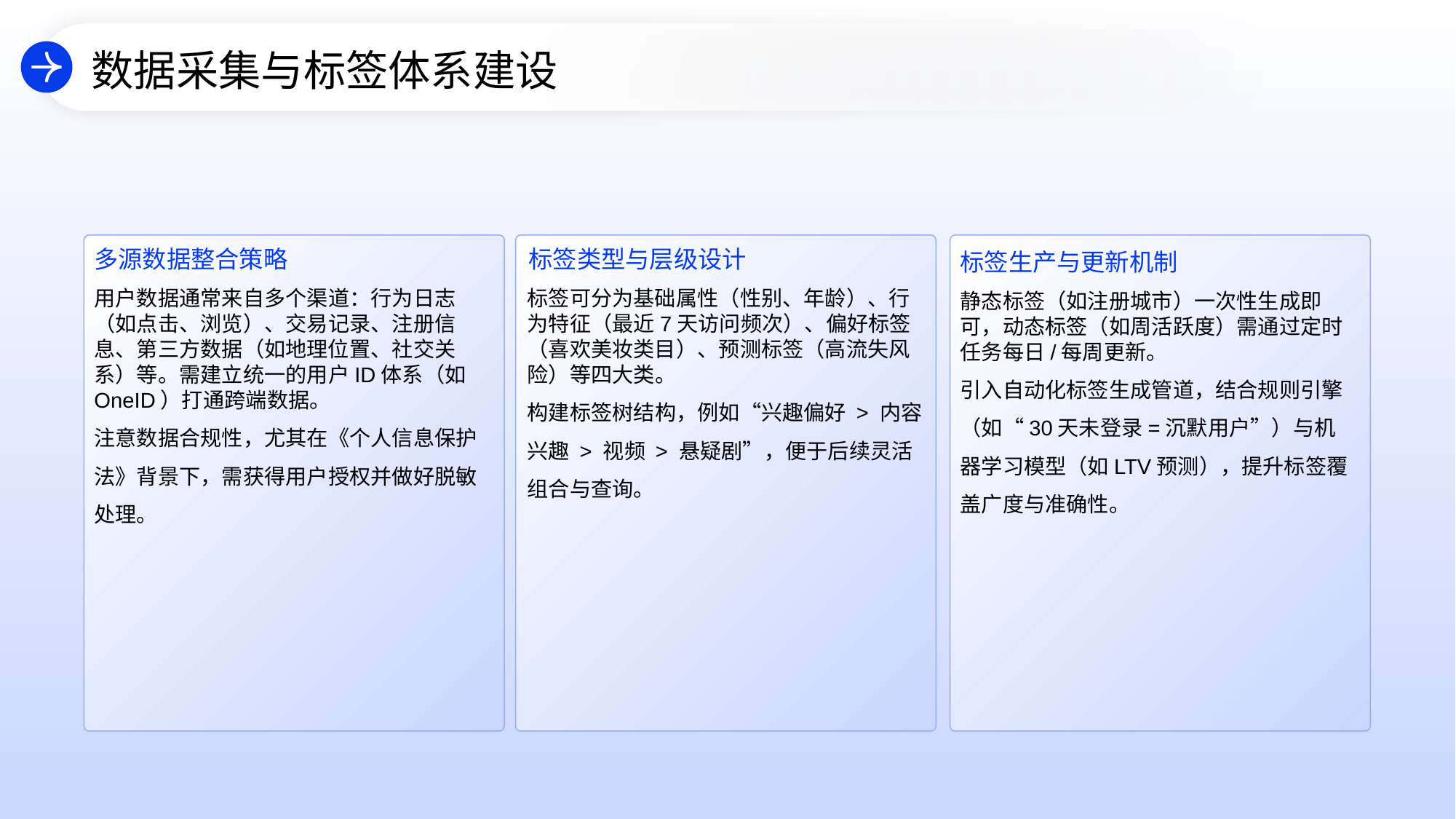

数据采集与标签体系建设

多源数据整合策略

标签类型与层级设计

标签生产与更新机制
用户数据通常来自多个渠道：行为日志（如点击、浏览）、交易记录、注册信息、第三方数据（如地理位置、社交关系）等。需建立统一的用户ID体系（如OneID）打通跨端数据。
注意数据合规性，尤其在《个人信息保护法》背景下，需获得用户授权并做好脱敏处理。
标签可分为基础属性（性别、年龄）、行为特征（最近7天访问频次）、偏好标签（喜欢美妆类目）、预测标签（高流失风险）等四大类。
构建标签树结构，例如“兴趣偏好 > 内容兴趣 > 视频 > 悬疑剧”，便于后续灵活组合与查询。
静态标签（如注册城市）一次性生成即可，动态标签（如周活跃度）需通过定时任务每日/每周更新。
引入自动化标签生成管道，结合规则引擎（如“30天未登录=沉默用户”）与机器学习模型（如LTV预测），提升标签覆盖广度与准确性。